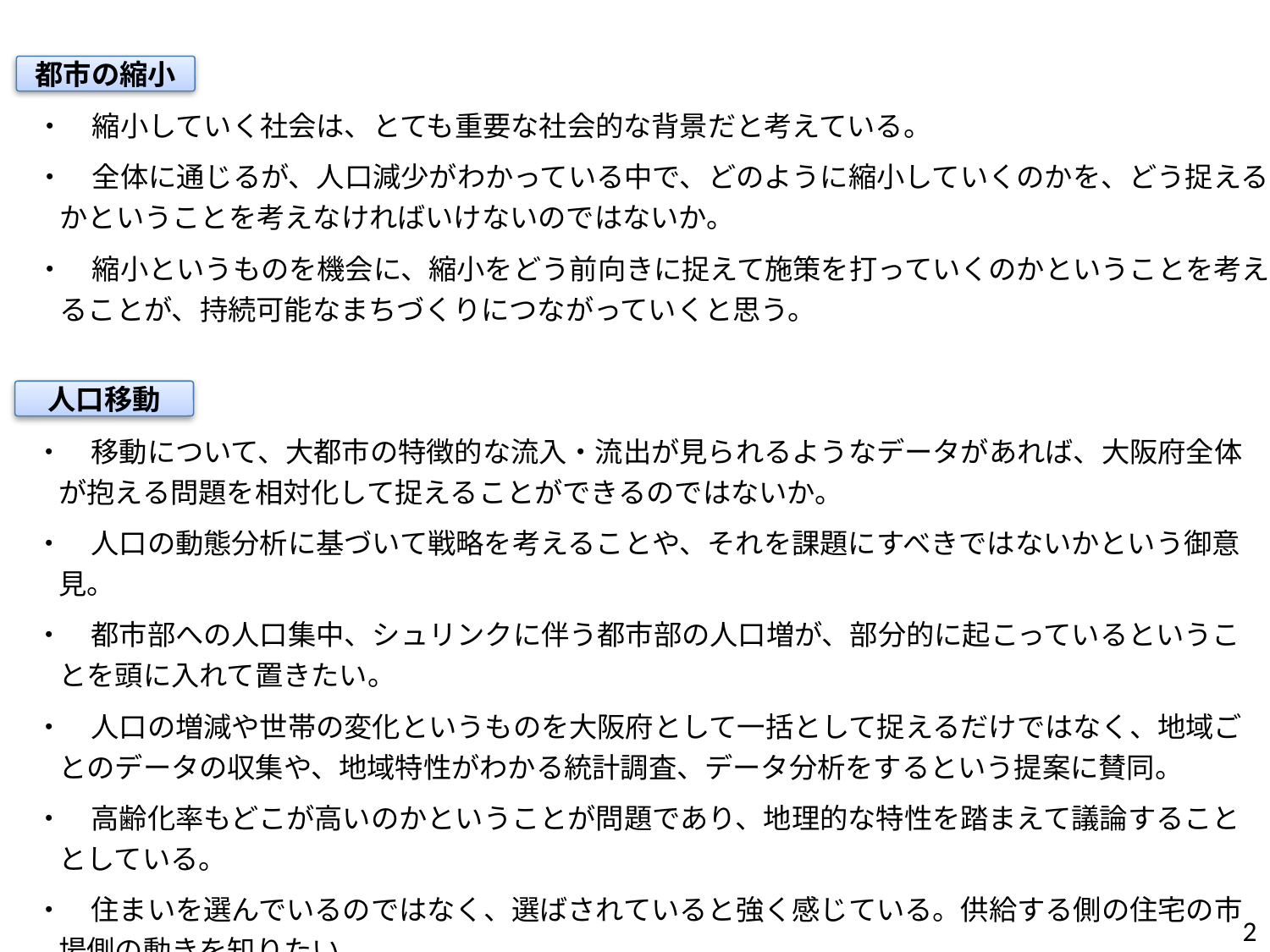

都市の縮小
・　縮小していく社会は、とても重要な社会的な背景だと考えている。
・　全体に通じるが、人口減少がわかっている中で、どのように縮小していくのかを、どう捉えるかということを考えなければいけないのではないか。
・　縮小というものを機会に、縮小をどう前向きに捉えて施策を打っていくのかということを考えることが、持続可能なまちづくりにつながっていくと思う。
人口移動
・　移動について、大都市の特徴的な流入・流出が見られるようなデータがあれば、大阪府全体が抱える問題を相対化して捉えることができるのではないか。
・　人口の動態分析に基づいて戦略を考えることや、それを課題にすべきではないかという御意見。
・　都市部への人口集中、シュリンクに伴う都市部の人口増が、部分的に起こっているということを頭に入れて置きたい。
・　人口の増減や世帯の変化というものを大阪府として一括として捉えるだけではなく、地域ごとのデータの収集や、地域特性がわかる統計調査、データ分析をするという提案に賛同。
・　高齢化率もどこが高いのかということが問題であり、地理的な特性を踏まえて議論することとしている。
・　住まいを選んでいるのではなく、選ばされていると強く感じている。供給する側の住宅の市場側の動きを知りたい。
2